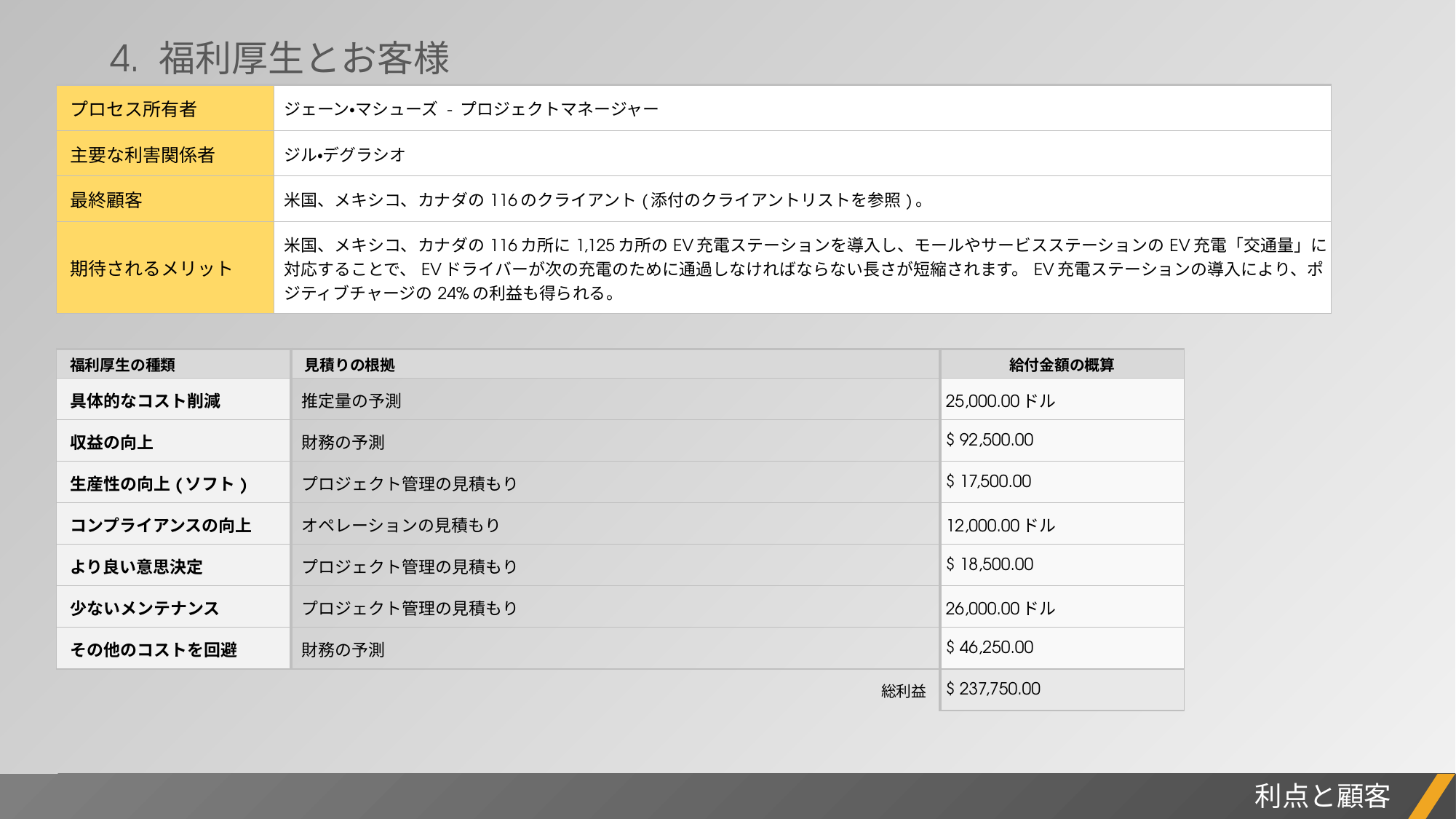

4. 福利厚生とお客様
| プロセス所有者 | ジェーン・マシューズ - プロジェクトマネージャー |
| --- | --- |
| 主要な利害関係者 | ジル・デグラシオ |
| 最終顧客 | 米国、メキシコ、カナダの116のクライアント(添付のクライアントリストを参照)。 |
| 期待されるメリット | 米国、メキシコ、カナダの116カ所に1,125カ所のEV充電ステーションを導入し、モールやサービスステーションのEV充電「交通量」に対応することで、EVドライバーが次の充電のために通過しなければならない長さが短縮されます。EV充電ステーションの導入により、ポジティブチャージの24%の利益も得られる。 |
| 福利厚生の種類 | 見積りの根拠 |  |  | 給付金額の概算 |
| --- | --- | --- | --- | --- |
| 具体的なコスト削減 | 推定量の予測 |  |  | 25,000.00ドル |
| 収益の向上 | 財務の予測 |  |  | $ 92,500.00 |
| 生産性の向上(ソフト) | プロジェクト管理の見積もり |  |  | $ 17,500.00 |
| コンプライアンスの向上 | オペレーションの見積もり |  |  | 12,000.00ドル |
| より良い意思決定 | プロジェクト管理の見積もり |  |  | $ 18,500.00 |
| 少ないメンテナンス | プロジェクト管理の見積もり |  |  | 26,000.00ドル |
| その他のコストを回避 | 財務の予測 |  |  | $ 46,250.00 |
|  |  |  | 総利益 | $ 237,750.00 |
プロジェクトレポート
利点と顧客